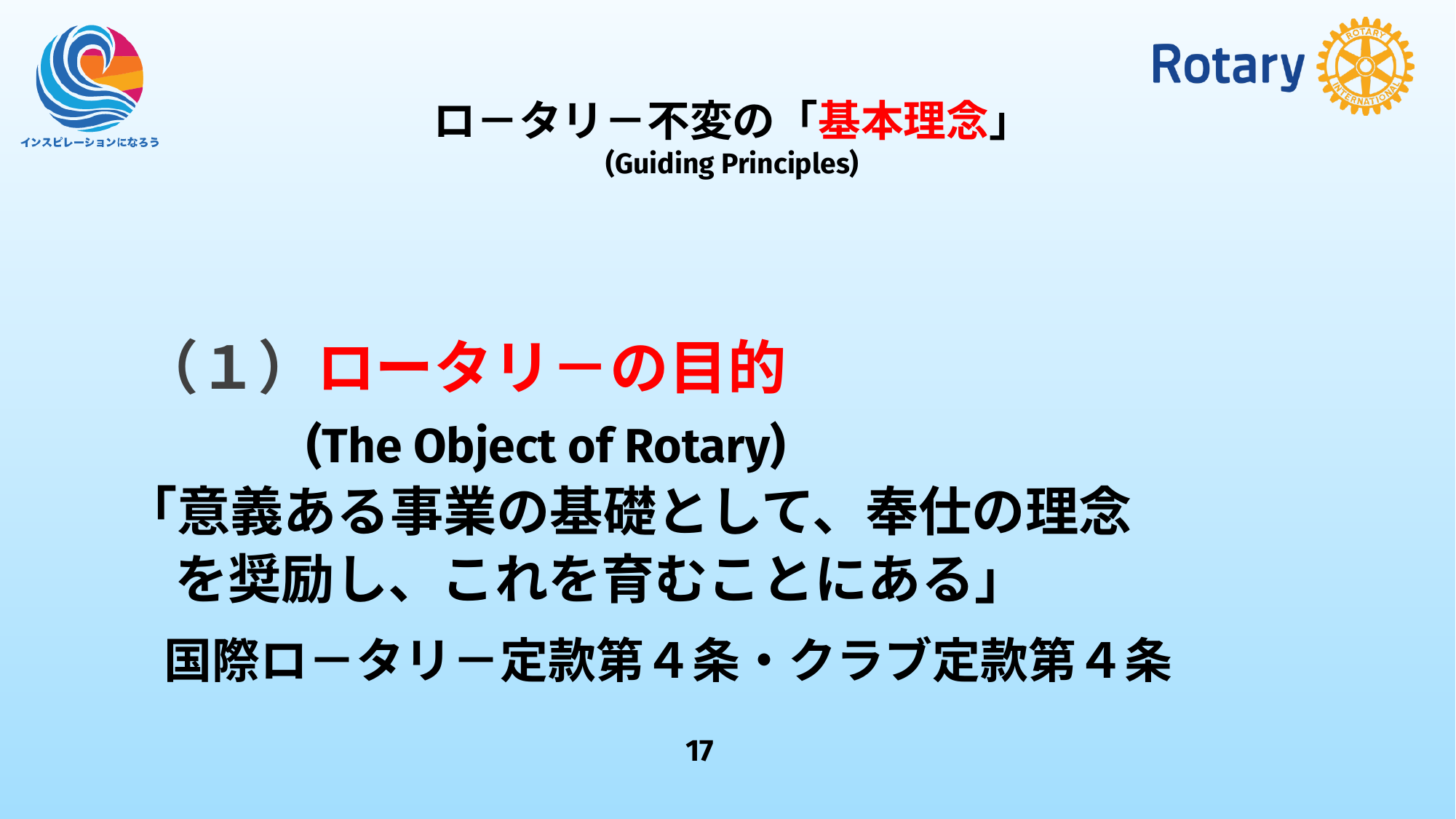

# ロ－タリ－不変の「基本理念」 (Guiding Principles)
　 （１）ロータリ－の目的
　　　　(The Object of Rotary)
  　「意義ある事業の基礎として、奉仕の理念
　　を奨励し、これを育むことにある」

　　　　　　　　国際ロ－タリ－定款第４条・クラブ定款第４条

17